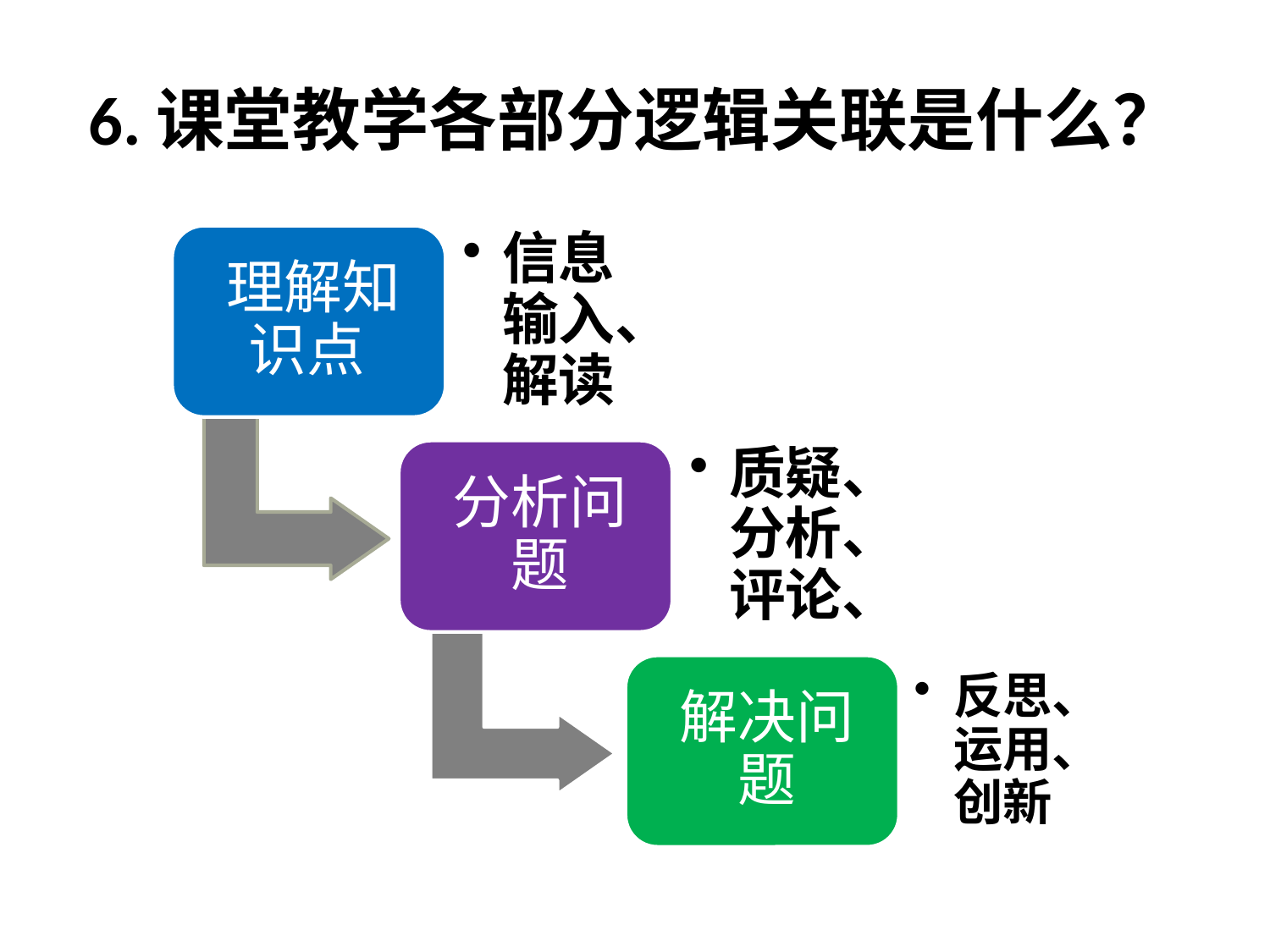

# 6.课堂教学各部分逻辑关联是什么？
理解知识点
信息输入、解读
分析问题
质疑、分析、评论、
解决问题
反思、运用、创新